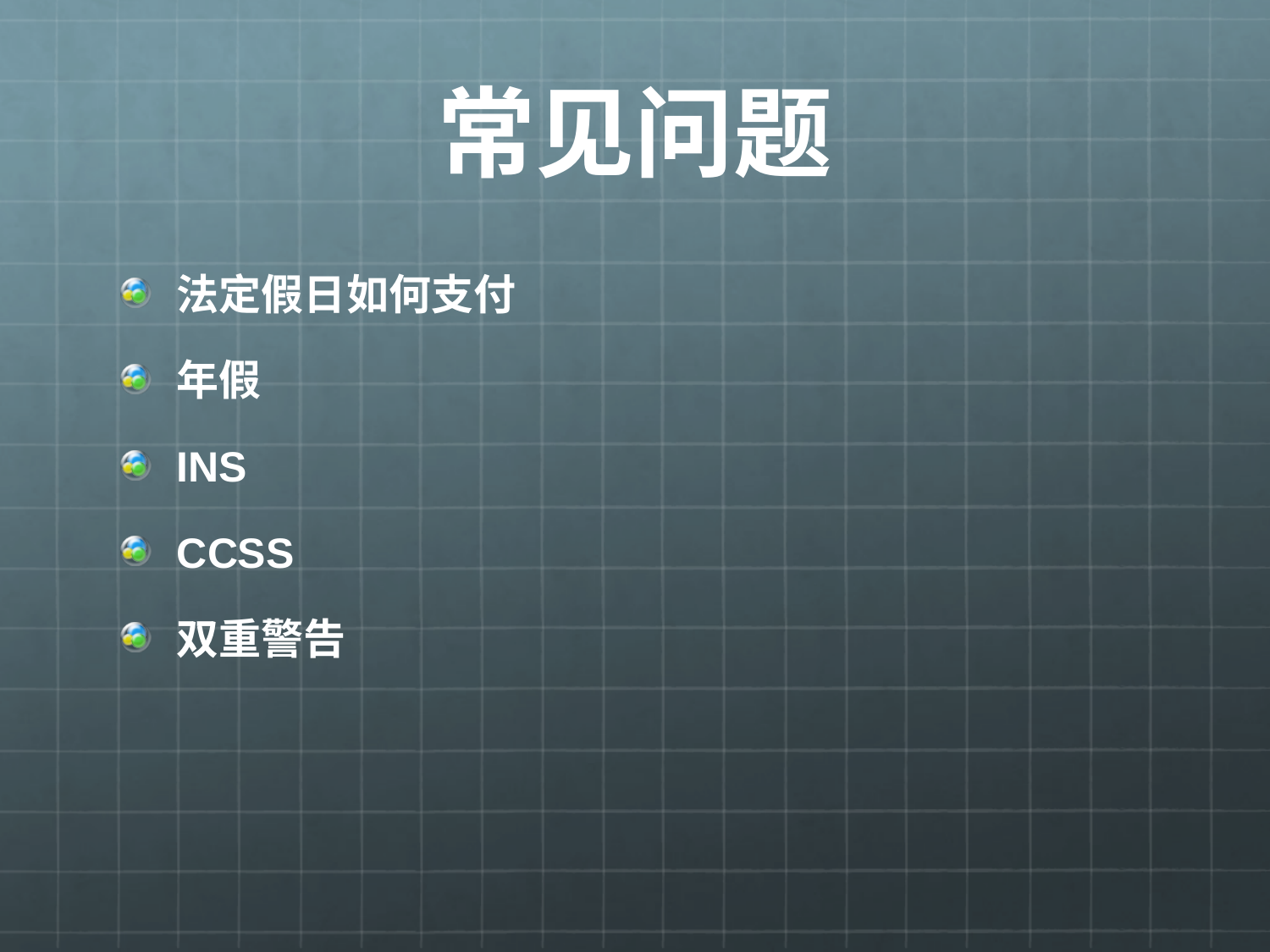

# 常见问题
法定假日如何支付
年假
INS
CCSS
双重警告